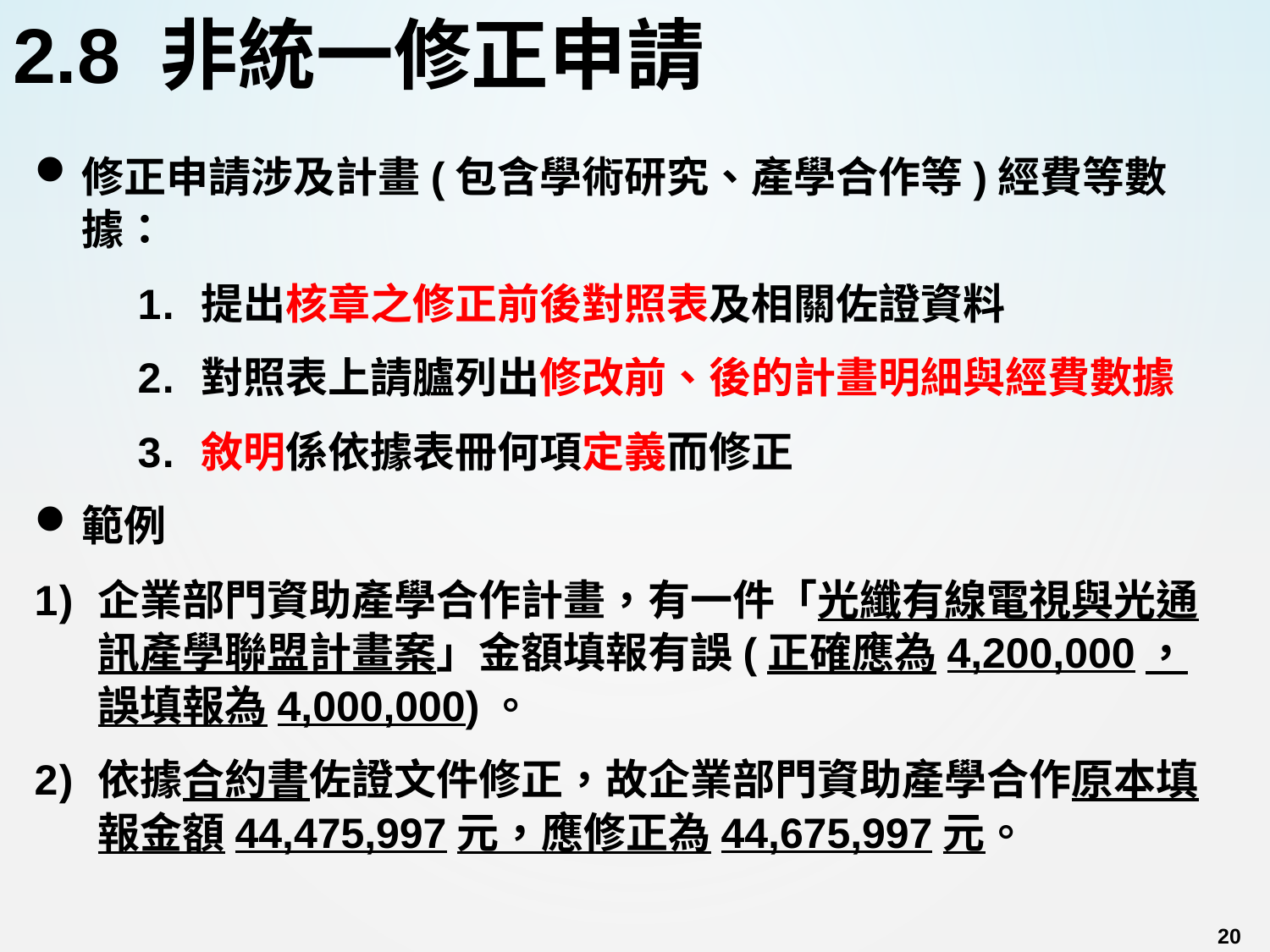

# 2.8 非統一修正申請
修正申請涉及計畫(包含學術研究、產學合作等)經費等數據：
提出核章之修正前後對照表及相關佐證資料
對照表上請臚列出修改前、後的計畫明細與經費數據
敘明係依據表冊何項定義而修正
範例
企業部門資助產學合作計畫，有一件「光纖有線電視與光通訊產學聯盟計畫案」金額填報有誤(正確應為4,200,000，誤填報為4,000,000)。
依據合約書佐證文件修正，故企業部門資助產學合作原本填報金額44,475,997元，應修正為44,675,997元。